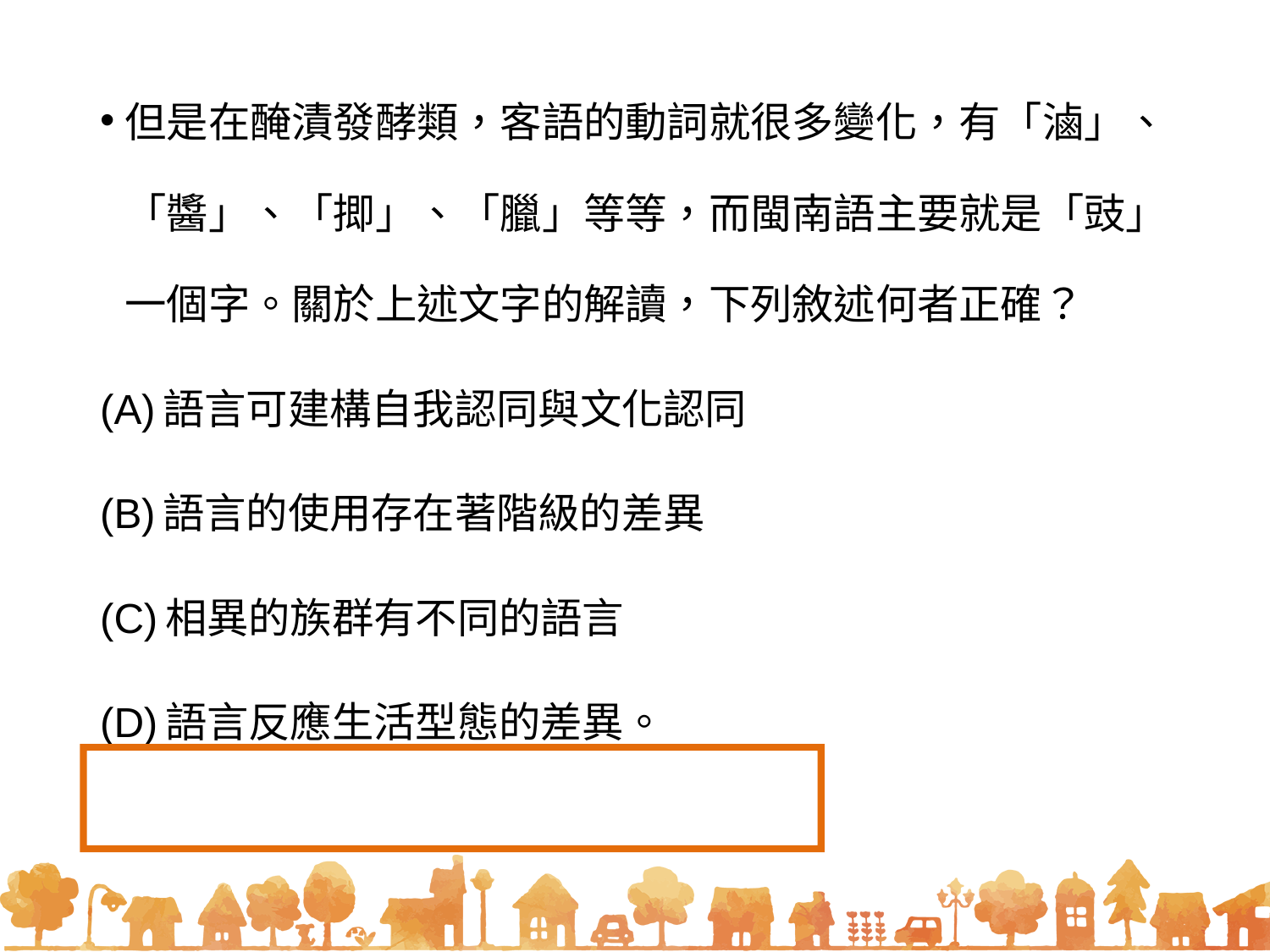

但是在醃漬發酵類，客語的動詞就很多變化，有「滷」、「醬」、「揤」、「臘」等等，而閩南語主要就是「豉」一個字。關於上述文字的解讀，下列敘述何者正確？
(A)語言可建構自我認同與文化認同
(B)語言的使用存在著階級的差異
(C)相異的族群有不同的語言
(D)語言反應生活型態的差異。